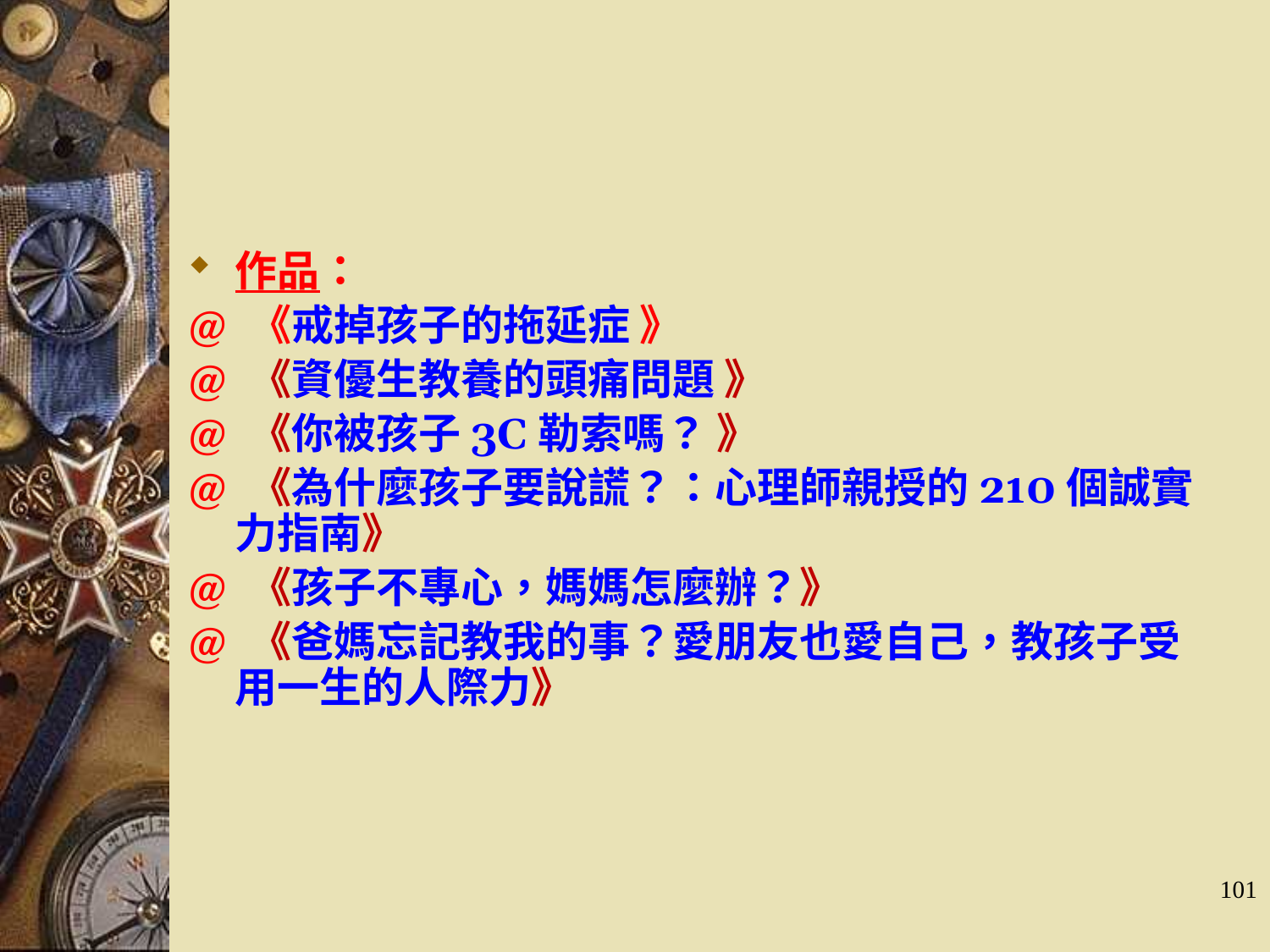

#

作品：
@ 《戒掉孩子的拖延症 》
@ 《資優生教養的頭痛問題 》
@ 《你被孩子3C勒索嗎？ 》
@ 《為什麼孩子要說謊？：心理師親授的210個誠實力指南》
@ 《孩子不專心，媽媽怎麼辦？》
@ 《爸媽忘記教我的事？愛朋友也愛自己，教孩子受用一生的人際力》

101